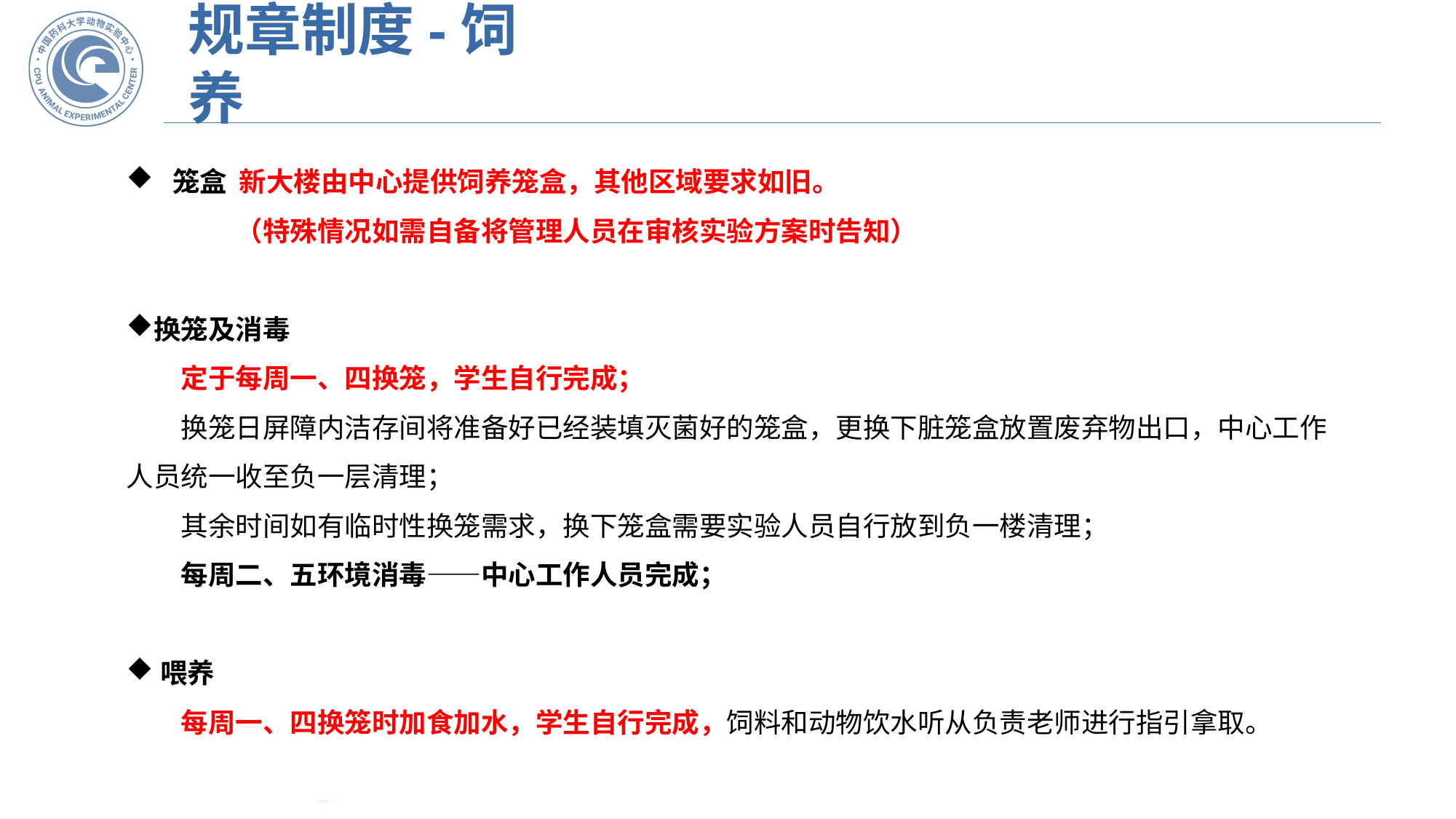

# 规章制度-饲养
  笼盒  新大楼由中心提供饲养笼盒，其他区域要求如旧。
（特殊情况如需自备将管理人员在审核实验方案时告知）

换笼及消毒
定于每周一、四换笼，学生自行完成；
换笼日屏障内洁存间将准备好已经装填灭菌好的笼盒，更换下脏笼盒放置废弃物出口，中心工作人员统一收至负一层清理；
其余时间如有临时性换笼需求，换下笼盒需要实验人员自行放到负一楼清理；
每周二、五环境消毒——中心工作人员完成；

喂养
每周一、四换笼时加食加水，学生自行完成，饲料和动物饮水听从负责老师进行指引拿取。